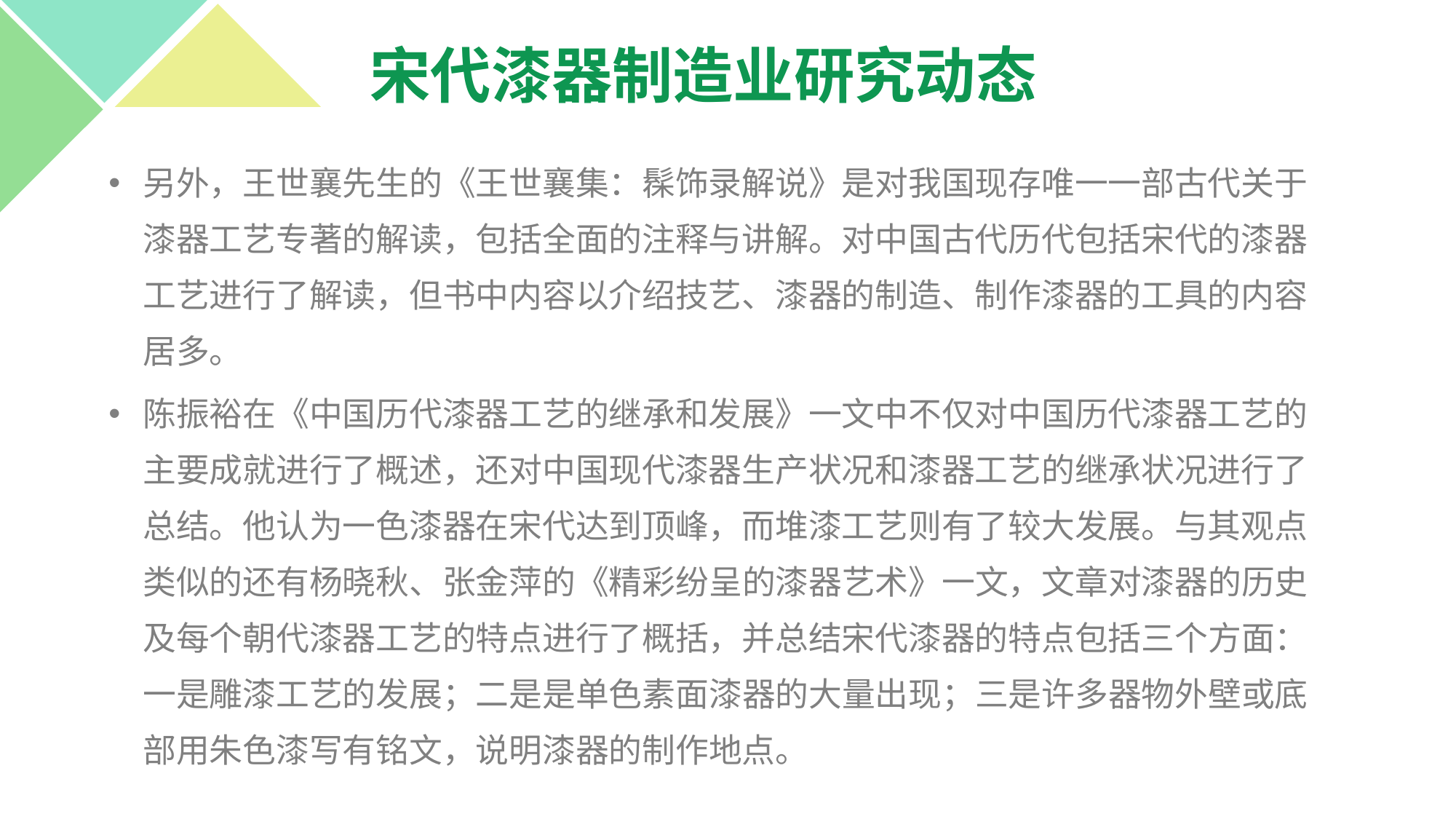

# 宋代漆器制造业研究动态
另外，王世襄先生的《王世襄集：髹饰录解说》是对我国现存唯一一部古代关于漆器工艺专著的解读，包括全面的注释与讲解。对中国古代历代包括宋代的漆器工艺进行了解读，但书中内容以介绍技艺、漆器的制造、制作漆器的工具的内容居多。
陈振裕在《中国历代漆器工艺的继承和发展》一文中不仅对中国历代漆器工艺的主要成就进行了概述，还对中国现代漆器生产状况和漆器工艺的继承状况进行了总结。他认为一色漆器在宋代达到顶峰，而堆漆工艺则有了较大发展。与其观点类似的还有杨晓秋、张金萍的《精彩纷呈的漆器艺术》一文，文章对漆器的历史及每个朝代漆器工艺的特点进行了概括，并总结宋代漆器的特点包括三个方面：一是雕漆工艺的发展；二是是单色素面漆器的大量出现；三是许多器物外壁或底部用朱色漆写有铭文，说明漆器的制作地点。